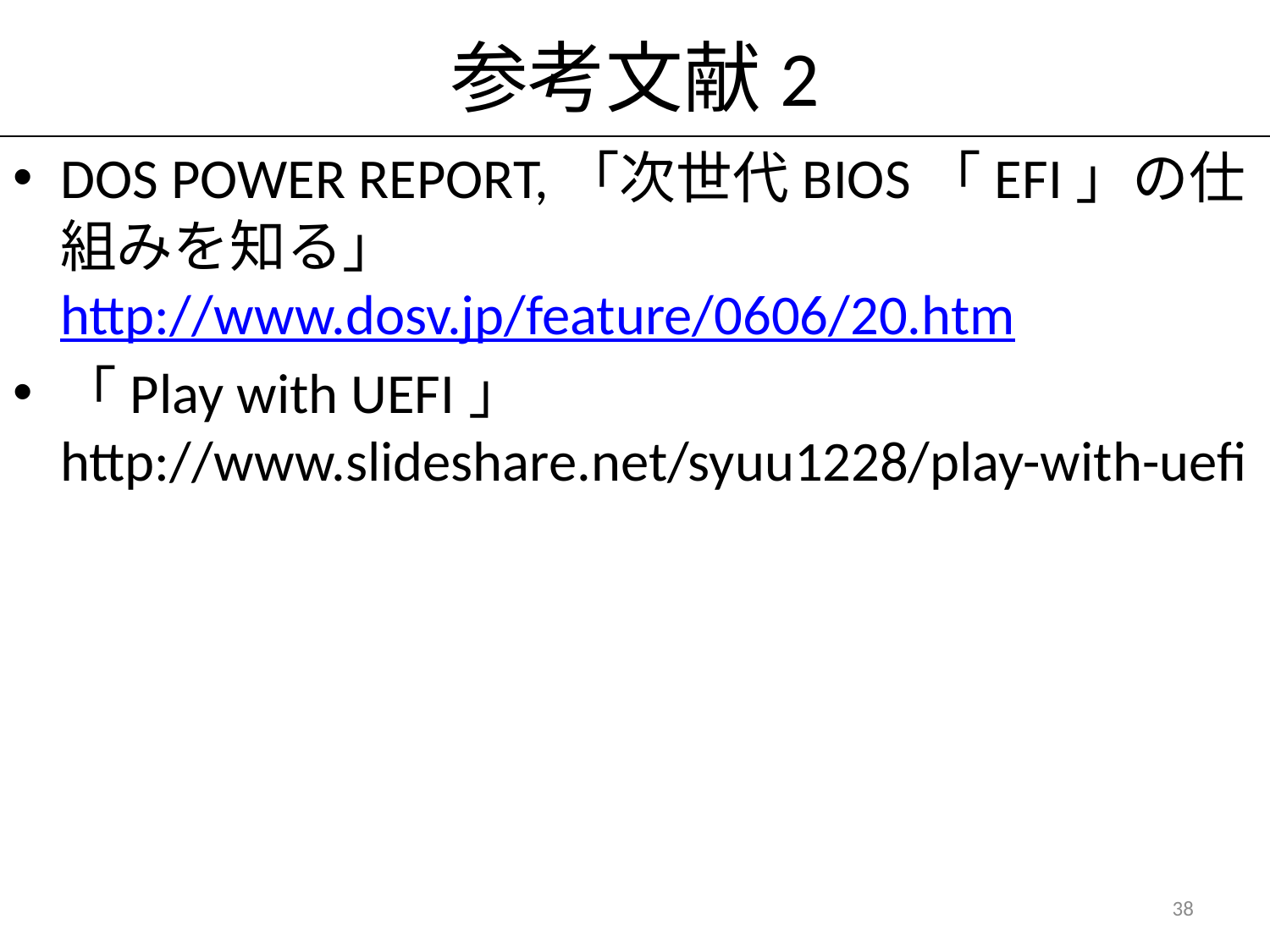

# 参考文献2
DOS POWER REPORT,「次世代BIOS「EFI」の仕組みを知る」
http://www.dosv.jp/feature/0606/20.htm
「Play with UEFI」
http://www.slideshare.net/syuu1228/play-with-uefi
38